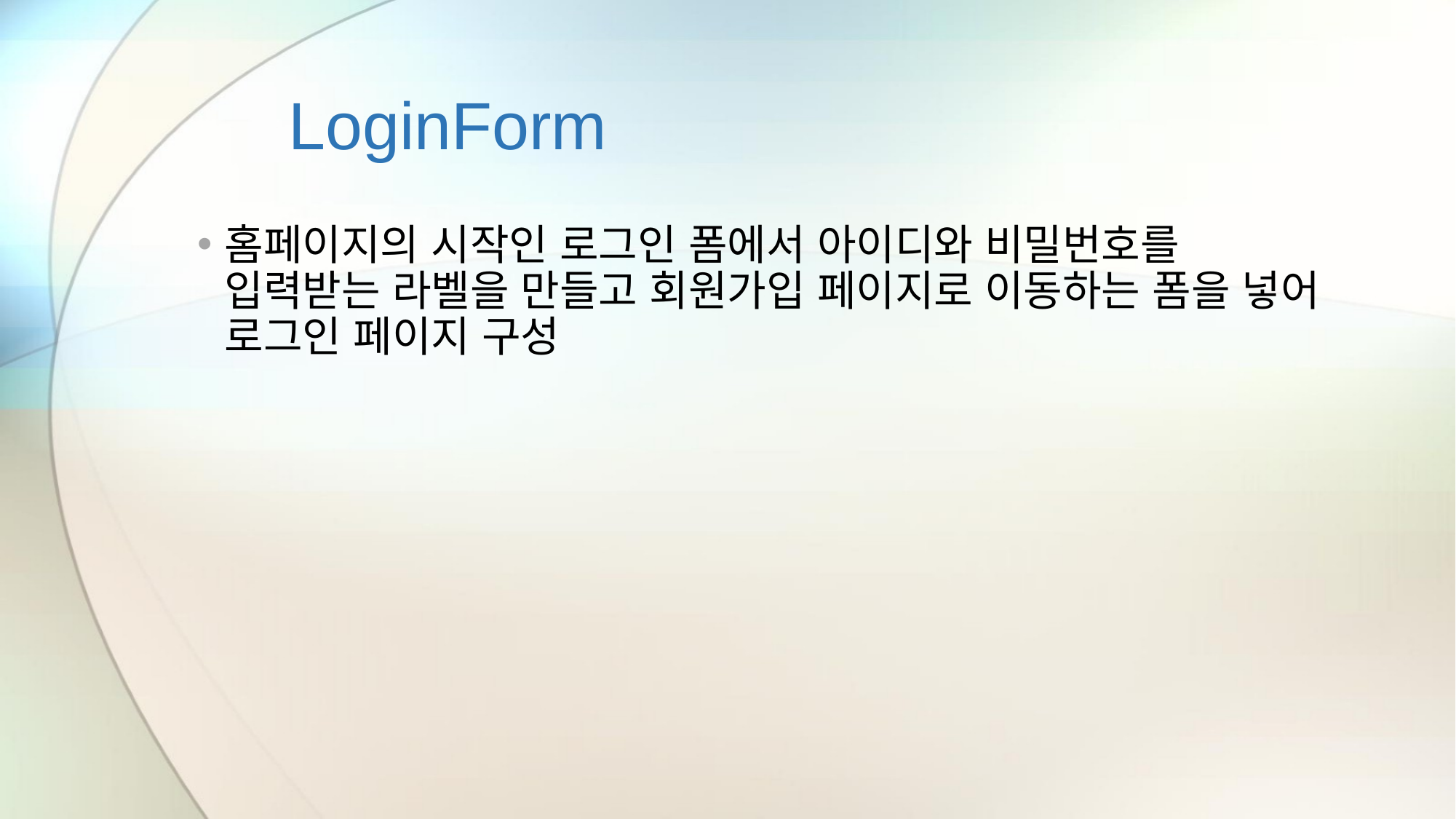

# LoginForm
홈페이지의 시작인 로그인 폼에서 아이디와 비밀번호를 입력받는 라벨을 만들고 회원가입 페이지로 이동하는 폼을 넣어 로그인 페이지 구성